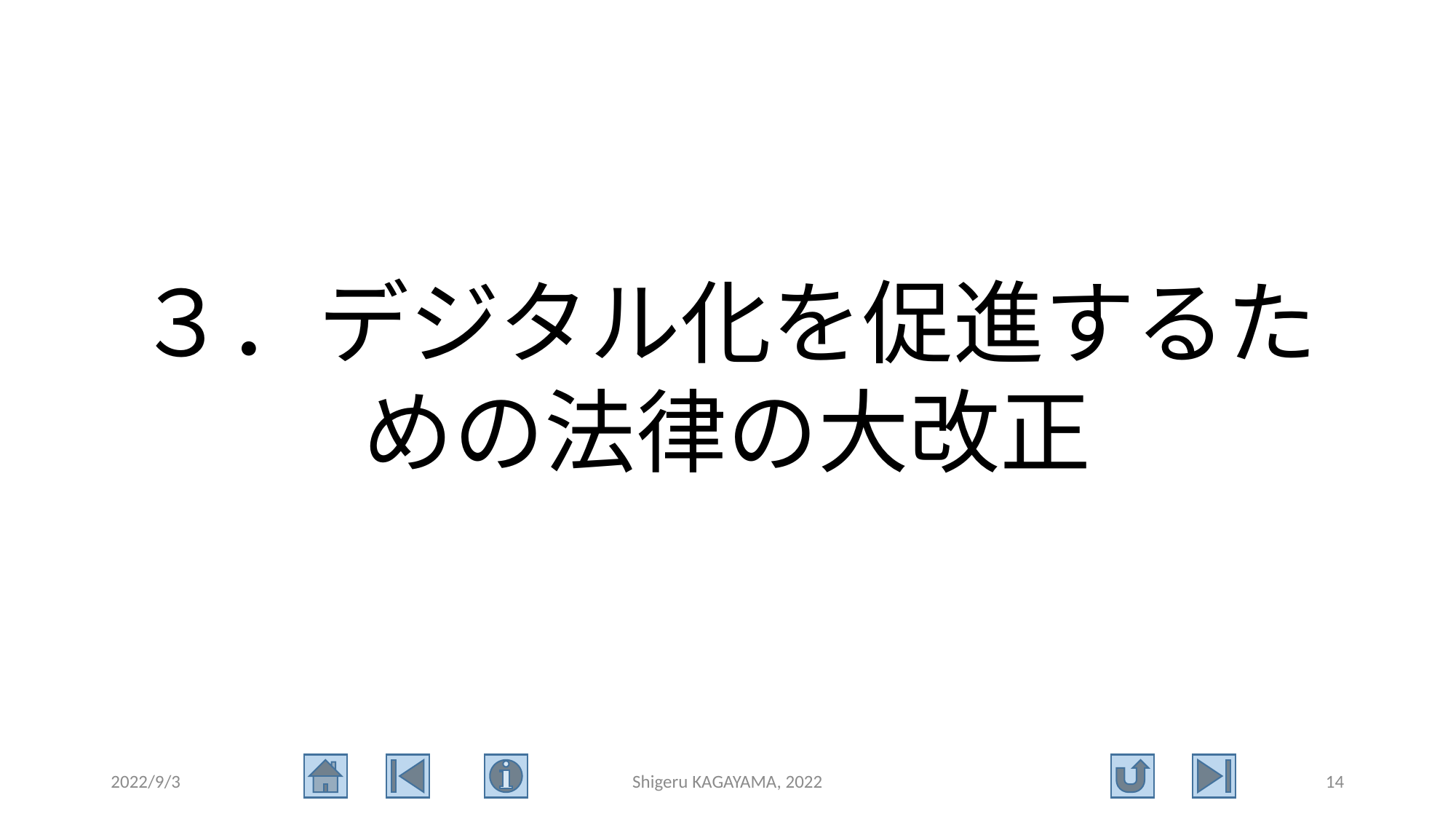

# ３．デジタル化を促進するための法律の大改正

2022/9/3
Shigeru KAGAYAMA, 2022
14